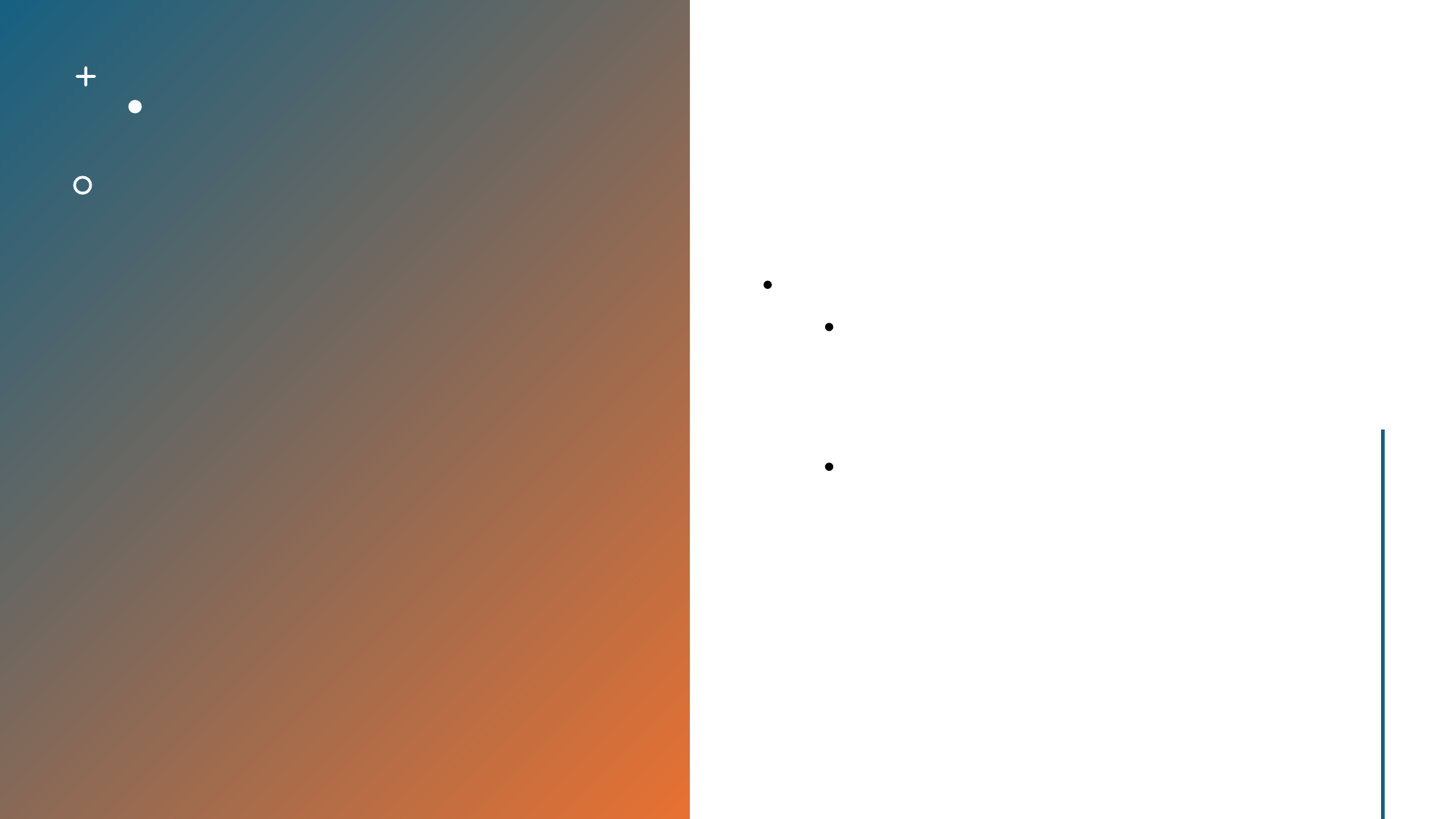

메이지 복원과 근대화
메이지 복원은 1868년에 일어난 일련의 사건으로, 일본을 민주주의와 근대화로의 급격한 변화로 이끌었습니다.
미국과의 조약을 통해 일본은 외국과의 폐쇄 정책을 철폐하고, 서구 문명의 수용을 시작했습니다.